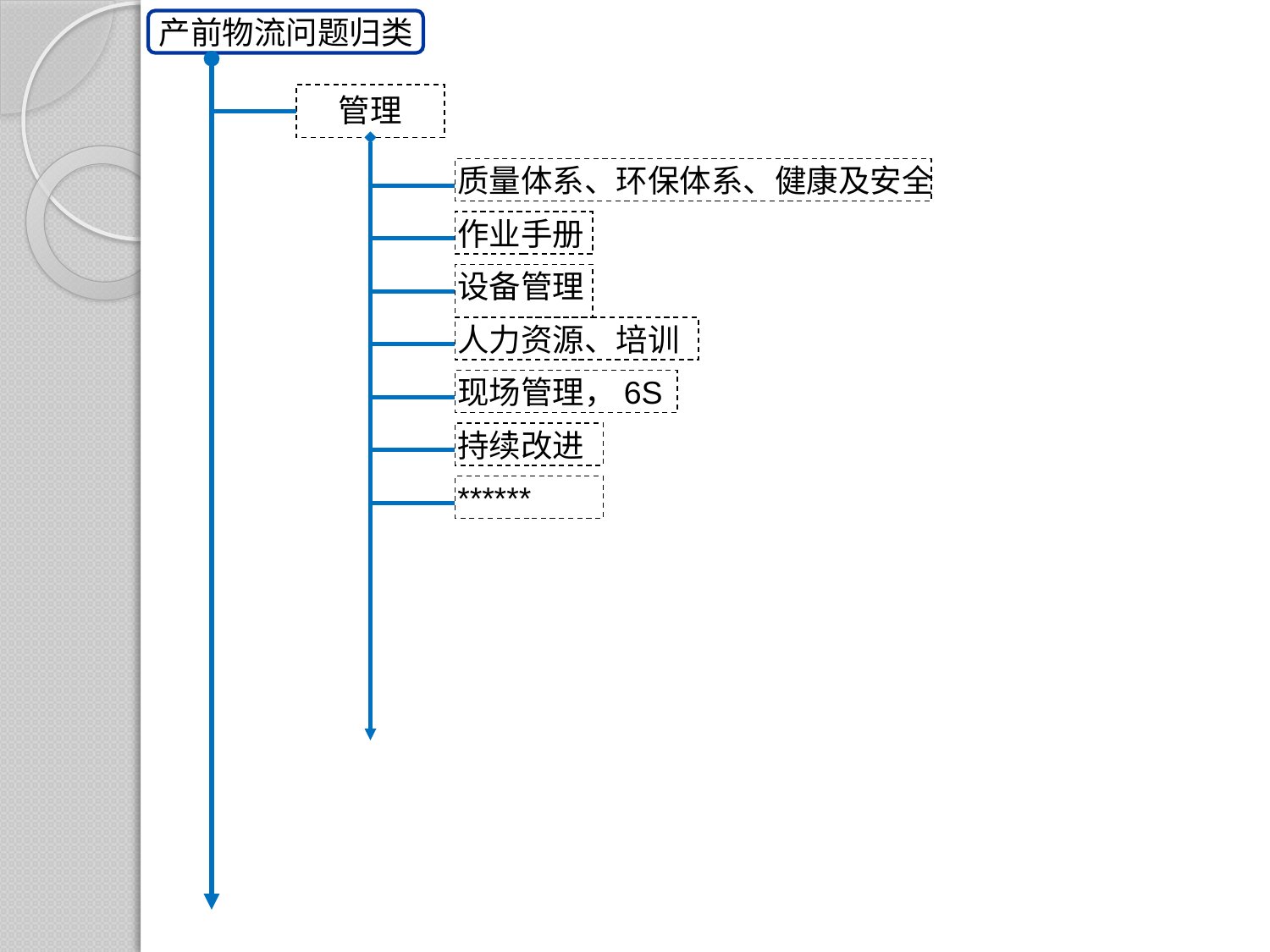

产前物流问题归类
管理
质量体系、环保体系、健康及安全
作业手册
设备管理
人力资源、培训
现场管理，6S
持续改进
******